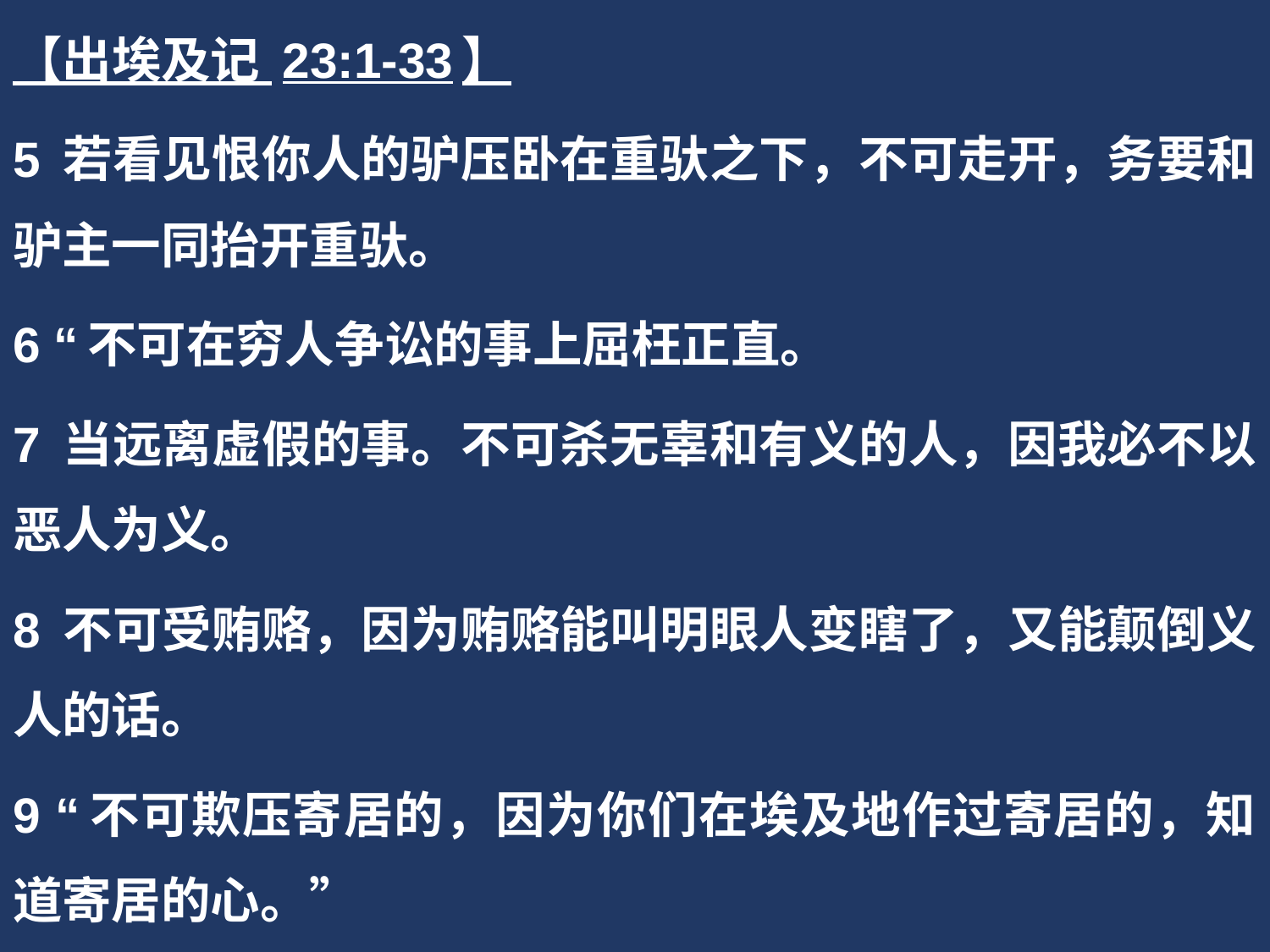

【出埃及记 23:1-33】
5 若看见恨你人的驴压卧在重驮之下，不可走开，务要和驴主一同抬开重驮。
6 “不可在穷人争讼的事上屈枉正直。
7 当远离虚假的事。不可杀无辜和有义的人，因我必不以恶人为义。
8 不可受贿赂，因为贿赂能叫明眼人变瞎了，又能颠倒义人的话。
9 “不可欺压寄居的，因为你们在埃及地作过寄居的，知道寄居的心。”